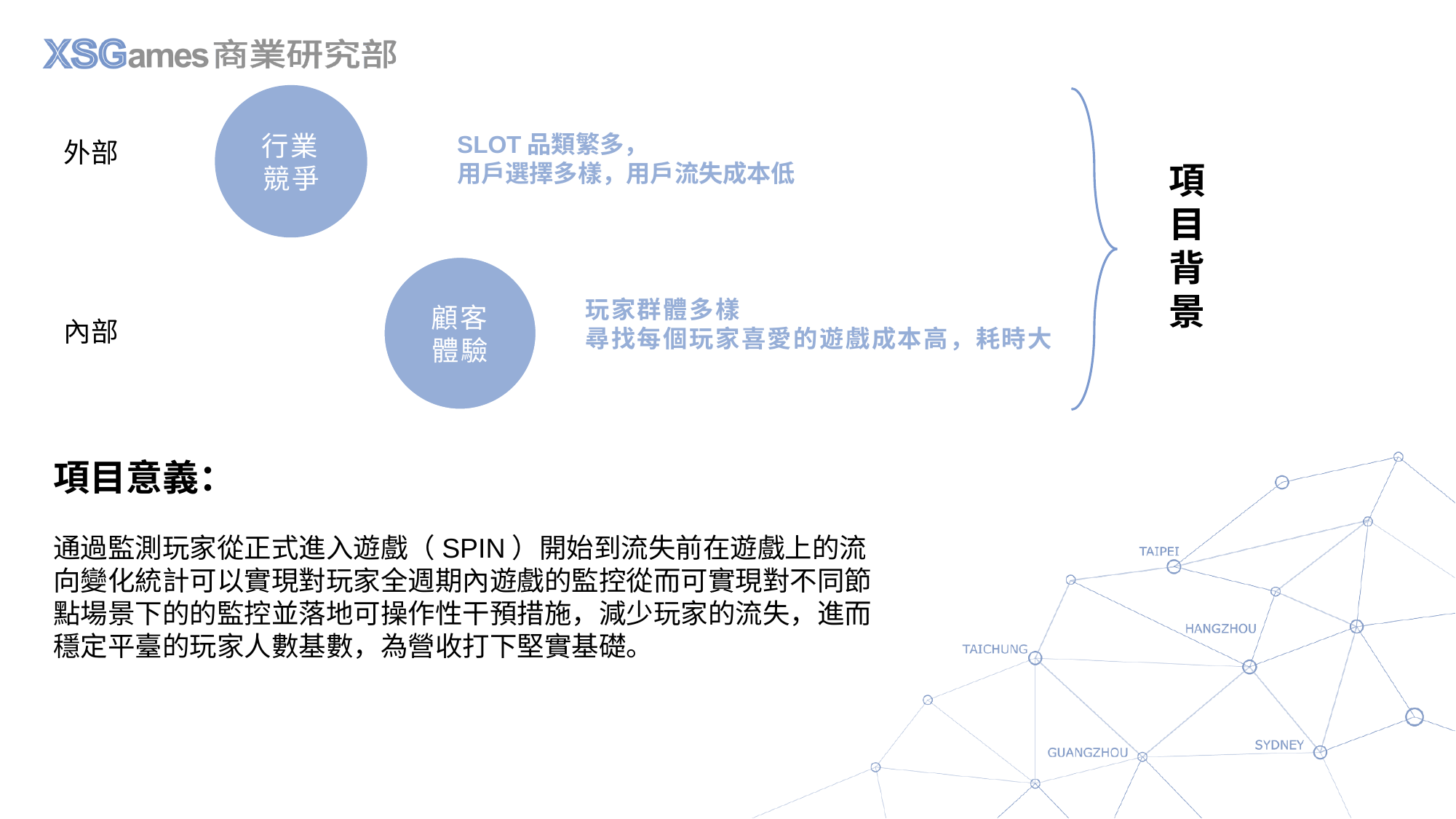

行業競爭

SLOT品類繁多，
用戶選擇多樣，用戶流失成本低
外部
項目
背景
顧客體驗
玩家群體多樣
尋找每個玩家喜愛的遊戲成本高，耗時大
內部
項目意義：

通過監測玩家從正式進入遊戲（SPIN）開始到流失前在遊戲上的流向變化統計可以實現對玩家全週期內遊戲的監控從而可實現對不同節點場景下的的監控並落地可操作性干預措施，減少玩家的流失，進而穩定平臺的玩家人數基數，為營收打下堅實基礎。